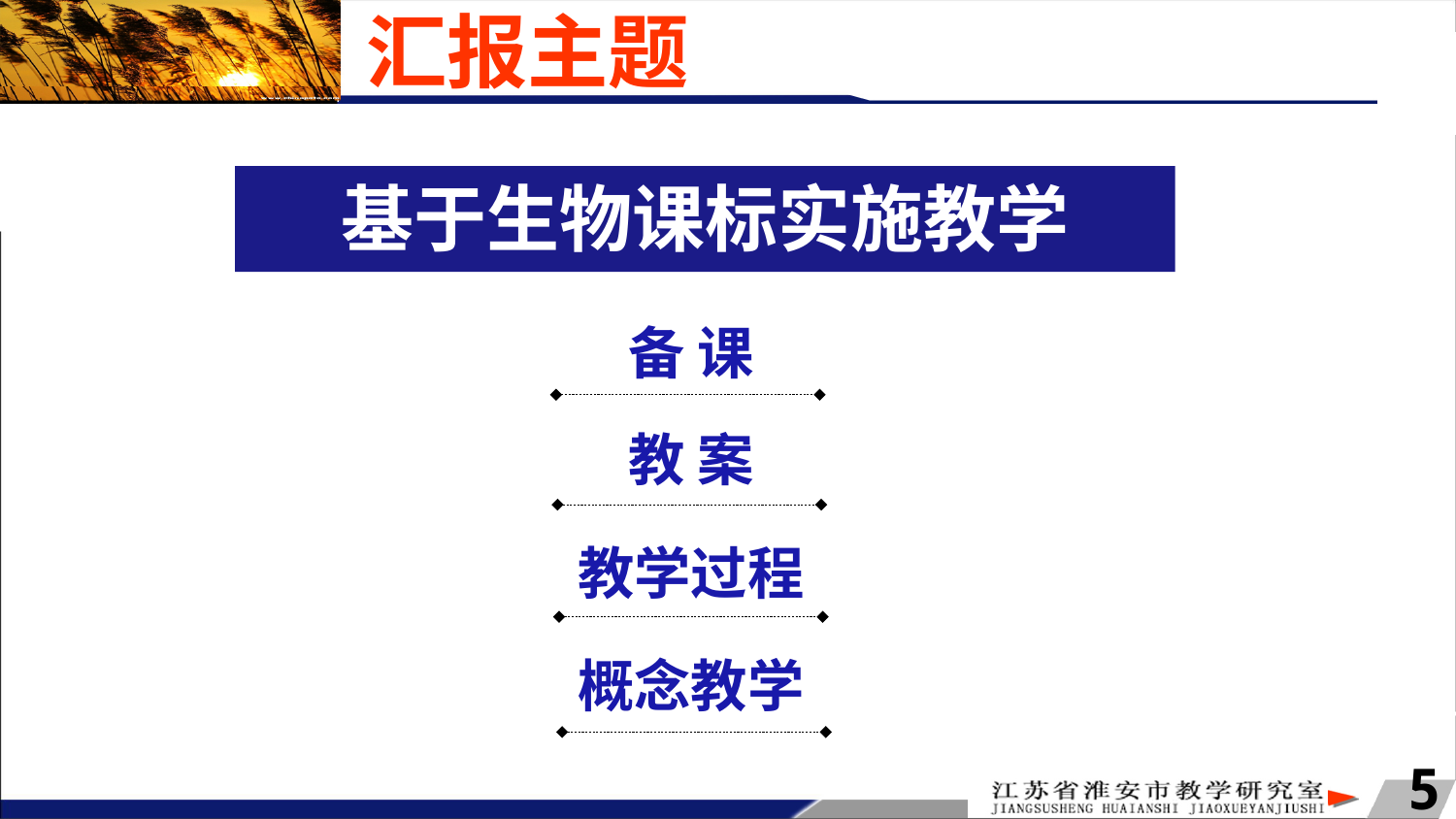

# 汇报主题

基于生物课标实施教学
备 课
教 案
教学过程
概念教学